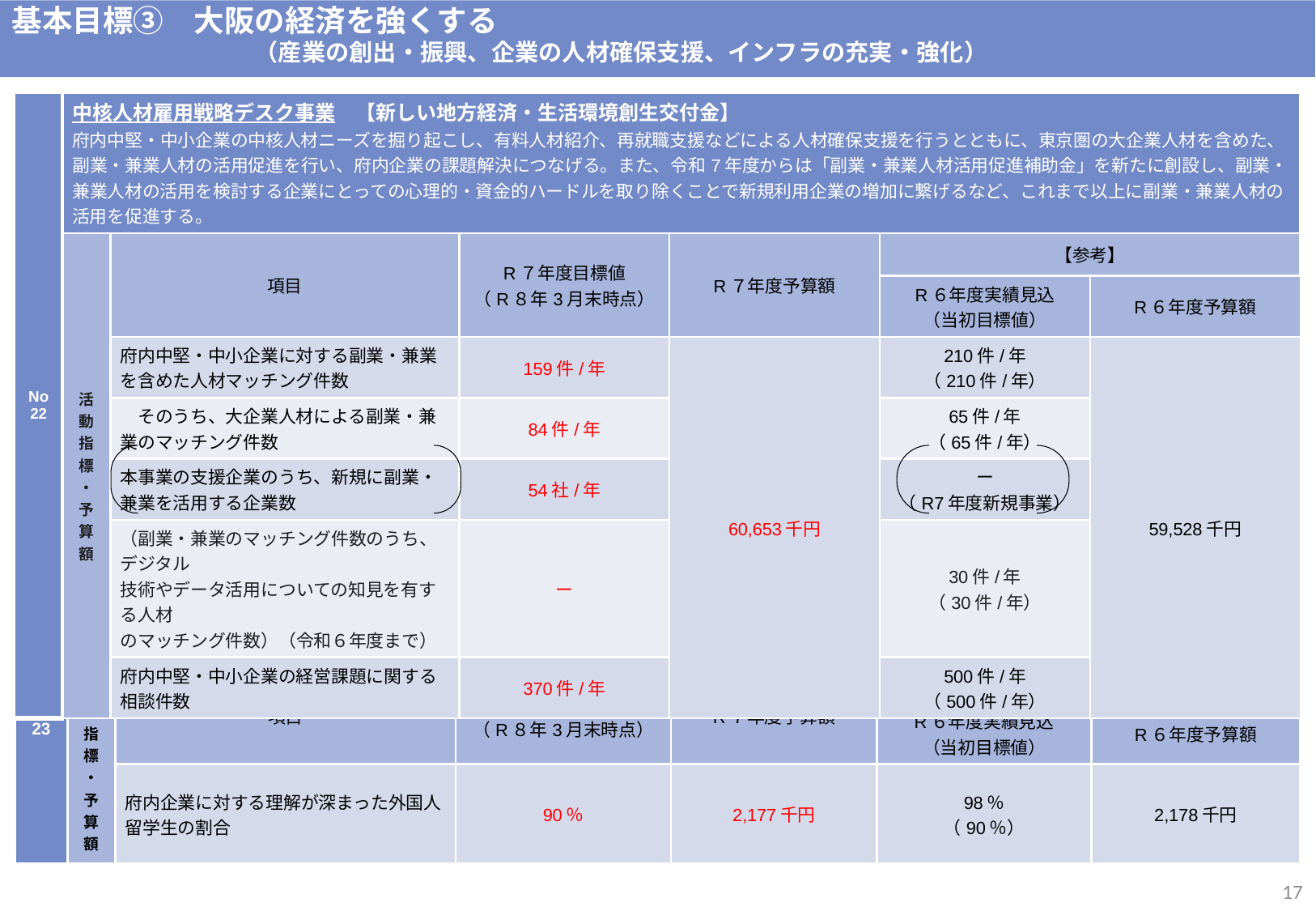

基本目標③　大阪の経済を強くする
　　　　　　　　　　　　（産業の創出・振興、企業の人材確保支援、インフラの充実・強化）
| No22 | 中核人材雇用戦略デスク事業　【新しい地方経済・生活環境創生交付金】 府内中堅・中小企業の中核人材ニーズを掘り起こし、有料人材紹介、再就職支援などによる人材確保支援を行うとともに、東京圏の大企業人材を含めた、副業・兼業人材の活用促進を行い、府内企業の課題解決につなげる。また、令和7年度からは「副業・兼業人材活用促進補助金」を新たに創設し、副業・兼業人材の活用を検討する企業にとっての心理的・資金的ハードルを取り除くことで新規利用企業の増加に繋げるなど、これまで以上に副業・兼業人材の活用を促進する。 |  |  |  |  |  |
| --- | --- | --- | --- | --- | --- | --- |
|  | 活動指標・予算額 | 項目 | R７年度目標値 （R８年3月末時点） | R７年度予算額 | 【参考】 | 予算執行額 （予算額） |
|  |  |  | R6年度目標値 （令和6年3月末時点） | 令和6年度予算額 | R６年度実績見込 （当初目標値） | R６年度予算額 |
|  |  | 府内中堅・中小企業に対する副業・兼業を含めた人材マッチング件数 | 159件/年 | 60,653千円 | 210件/年 （210件/年） | 59,528千円 |
|  |  | そのうち、大企業人材による副業・兼業のマッチング件数 | 84件/年 | 65件/年 （52件/年） | 65件/年 （65件/年） |  |
|  |  | 本事業の支援企業のうち、新規に副業・兼業を活用する企業数 | 54社/年 | 560件/年 （476件/年） | ー （R7年度新規事業） |  |
|  |  | （副業・兼業のマッチング件数のうち、デジタル 技術やデータ活用についての知見を有する人材 のマッチング件数）（令和６年度まで） | ー |  | 30件/年 （30件/年） |  |
|  |  | 府内中堅・中小企業の経営課題に関する相談件数 | 370件/年 | 14件/年 （11件/年） | 500件/年 （500件/年） |  |

| No 23 | 外国人留学生就職支援事業　【企業版ふるさと納税活用事業】 府内の大学の外国人留学生を対象に、就職活動やインターンシップ、ビジネス日本語等に関するセミナーや企業見学会を実施し、外国人留学生の大阪企業での就職・活躍を支援する。 |  |  |  |  |  |
| --- | --- | --- | --- | --- | --- | --- |
|  | 活動指標・予算額 | 項目 | R７年度目標値 （R８年3月末時点） | R７年度予算額 | 【参考】 | 予算執行額 （予算額） |
|  |  |  | R6年度目標値 （令和6年3月末時点） | 令和6年度予算額 | R６年度実績見込 （当初目標値） | R６年度予算額 |
|  |  | 府内企業に対する理解が深まった外国人留学生の割合 | 90％ | 2,177千円 | 98％ （90％） | 2,178千円 |
17